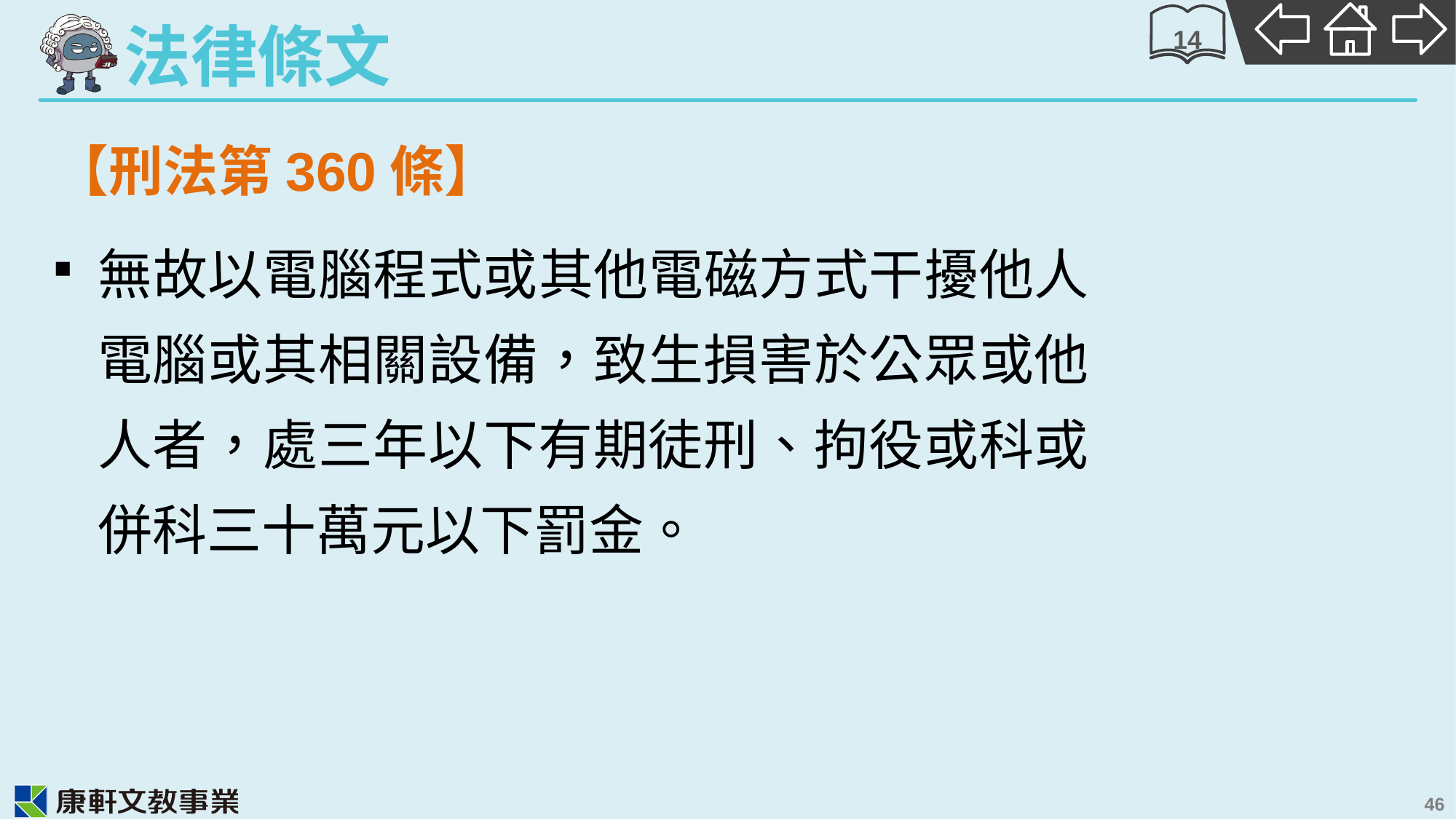

14
【刑法第360條】
無故以電腦程式或其他電磁方式干擾他人電腦或其相關設備，致生損害於公眾或他人者，處三年以下有期徒刑、拘役或科或併科三十萬元以下罰金。
46